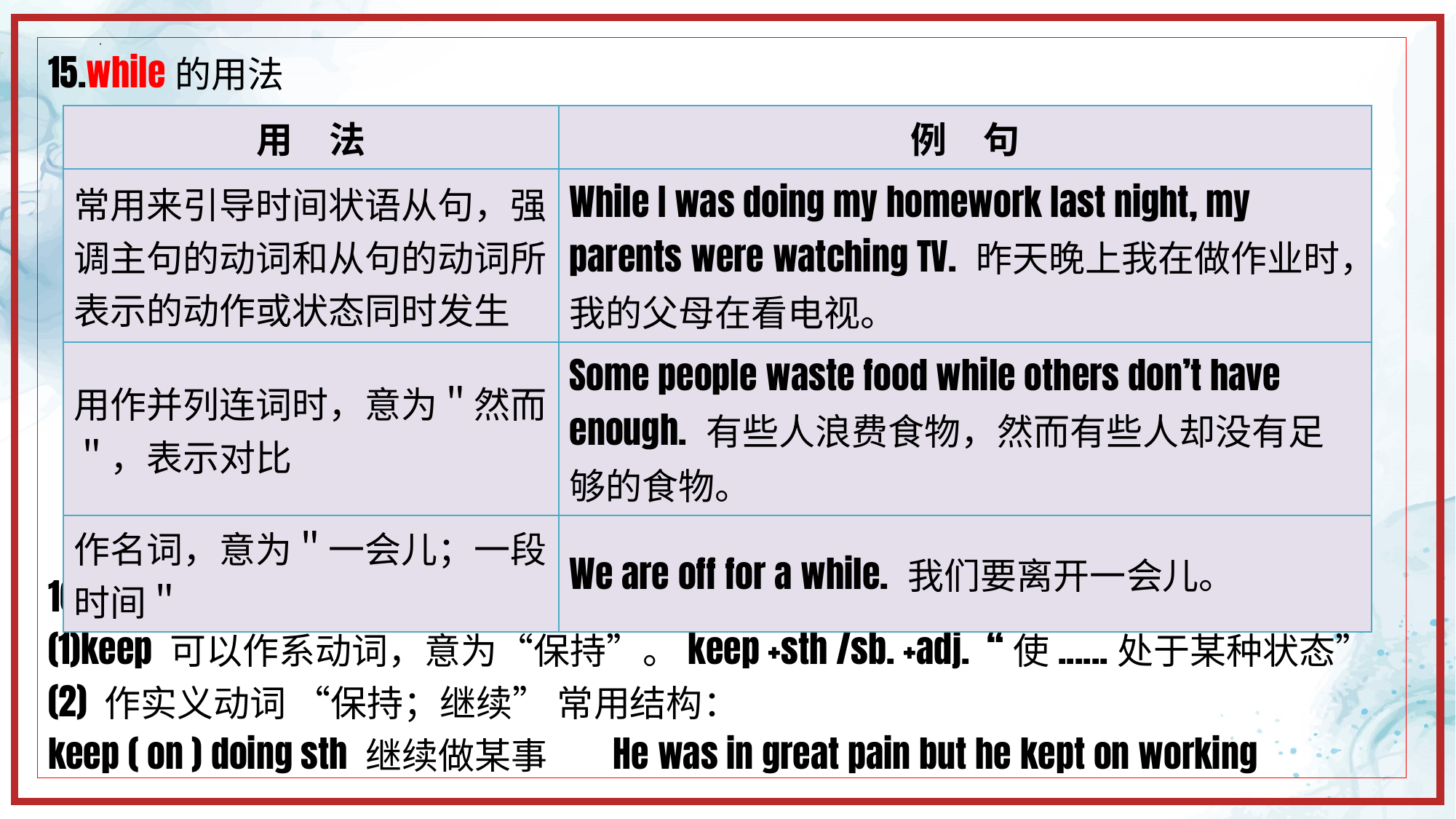

15.while的用法

16.keep的用法
(1)keep 可以作系动词，意为“保持”。keep +sth /sb. +adj.  “使......处于某种状态”
(2) 作实义动词 “保持；继续” 常用结构：
keep ( on ) doing sth 继续做某事       He was in great pain but he kept on working

| 用　法 | 例　句 |
| --- | --- |
| 常用来引导时间状语从句，强调主句的动词和从句的动词所表示的动作或状态同时发生 | While I was doing my homework last night, my parents were watching TV. 昨天晚上我在做作业时，我的父母在看电视。 |
| 用作并列连词时，意为＂然而＂，表示对比 | Some people waste food while others don’t have enough. 有些人浪费食物，然而有些人却没有足够的食物。 |
| 作名词，意为＂一会儿；一段时间＂ | We are off for a while. 我们要离开一会儿。 |